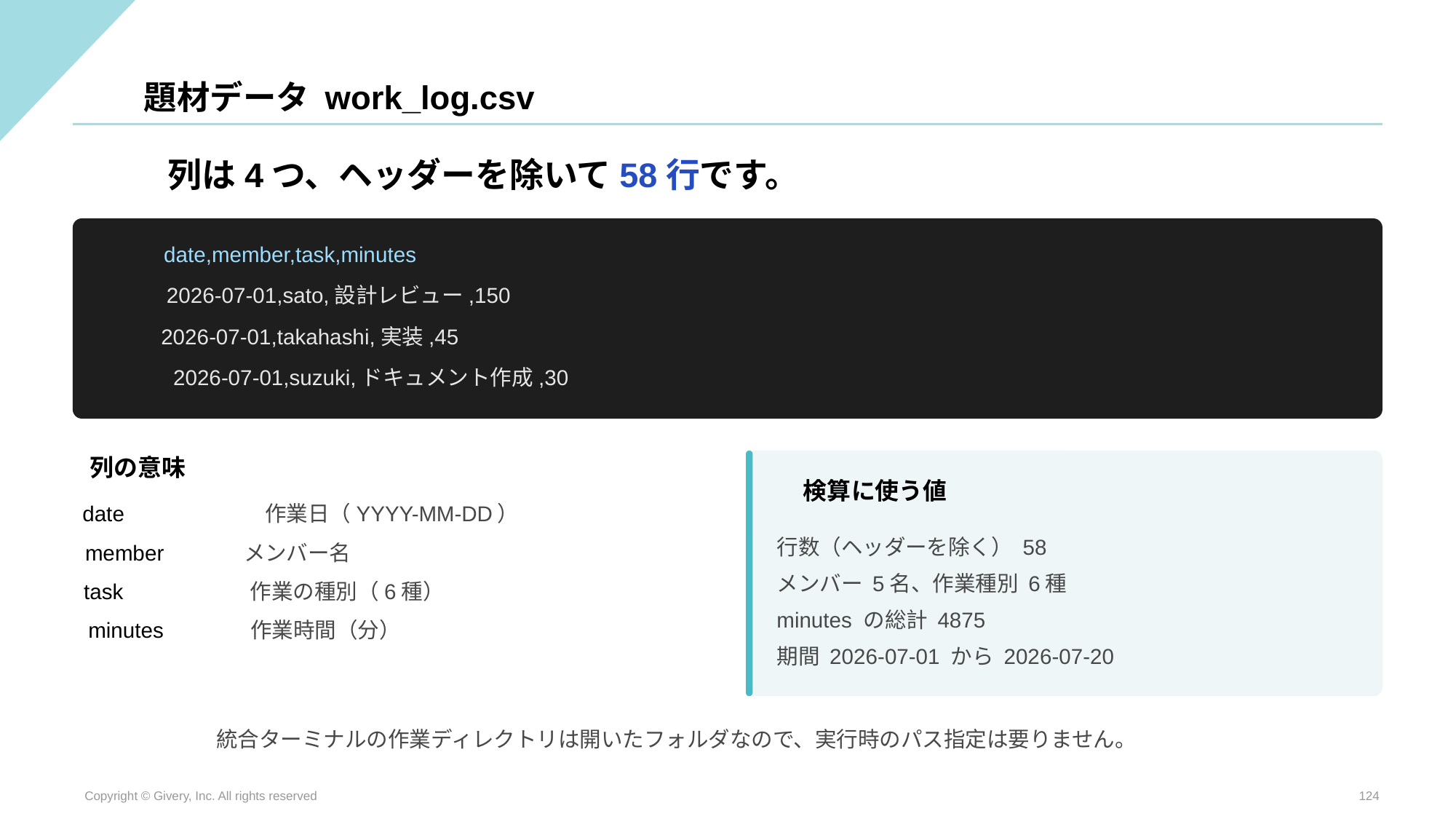

題材データ work_log.csv

列は4つ、ヘッダーを除いて58行です。

date,member,task,minutes
2026-07-01,sato,設計レビュー,150
2026-07-01,takahashi,実装,45
2026-07-01,suzuki,ドキュメント作成,30

列の意味
検算に使う値
date
作業日（YYYY-MM-DD）
行数（ヘッダーを除く） 58
メンバー 5名、作業種別 6種
minutes の総計 4875
期間 2026-07-01 から 2026-07-20
member
メンバー名
task
作業の種別（6種）
minutes
作業時間（分）
統合ターミナルの作業ディレクトリは開いたフォルダなので、実行時のパス指定は要りません。
Copyright © Givery, Inc. All rights reserved
124